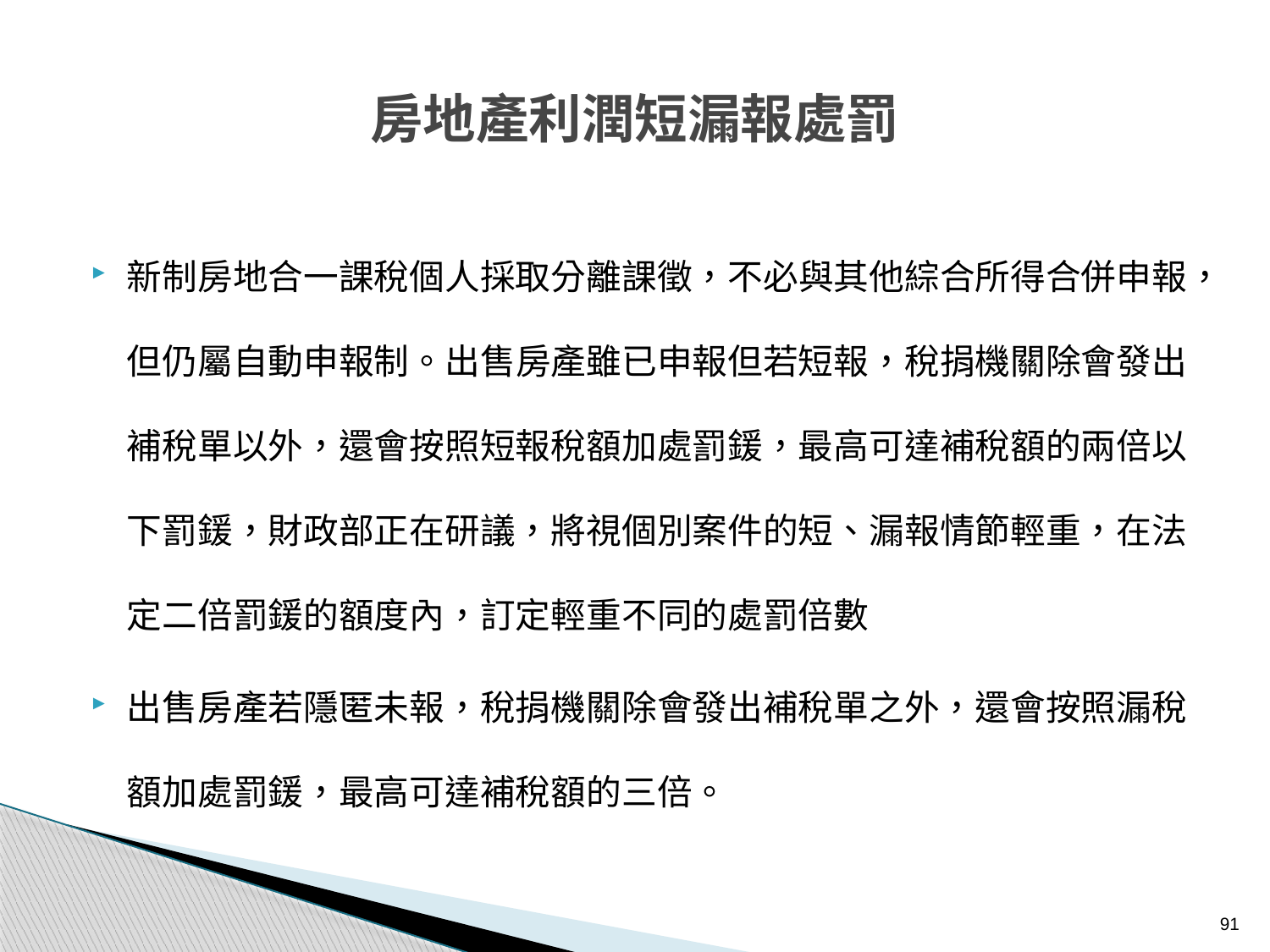

# 房地產利潤短漏報處罰
新制房地合一課稅個人採取分離課徵，不必與其他綜合所得合併申報，但仍屬自動申報制。出售房產雖已申報但若短報，稅捐機關除會發出補稅單以外，還會按照短報稅額加處罰鍰，最高可達補稅額的兩倍以下罰鍰，財政部正在研議，將視個別案件的短、漏報情節輕重，在法定二倍罰鍰的額度內，訂定輕重不同的處罰倍數
出售房產若隱匿未報，稅捐機關除會發出補稅單之外，還會按照漏稅額加處罰鍰，最高可達補稅額的三倍。
91